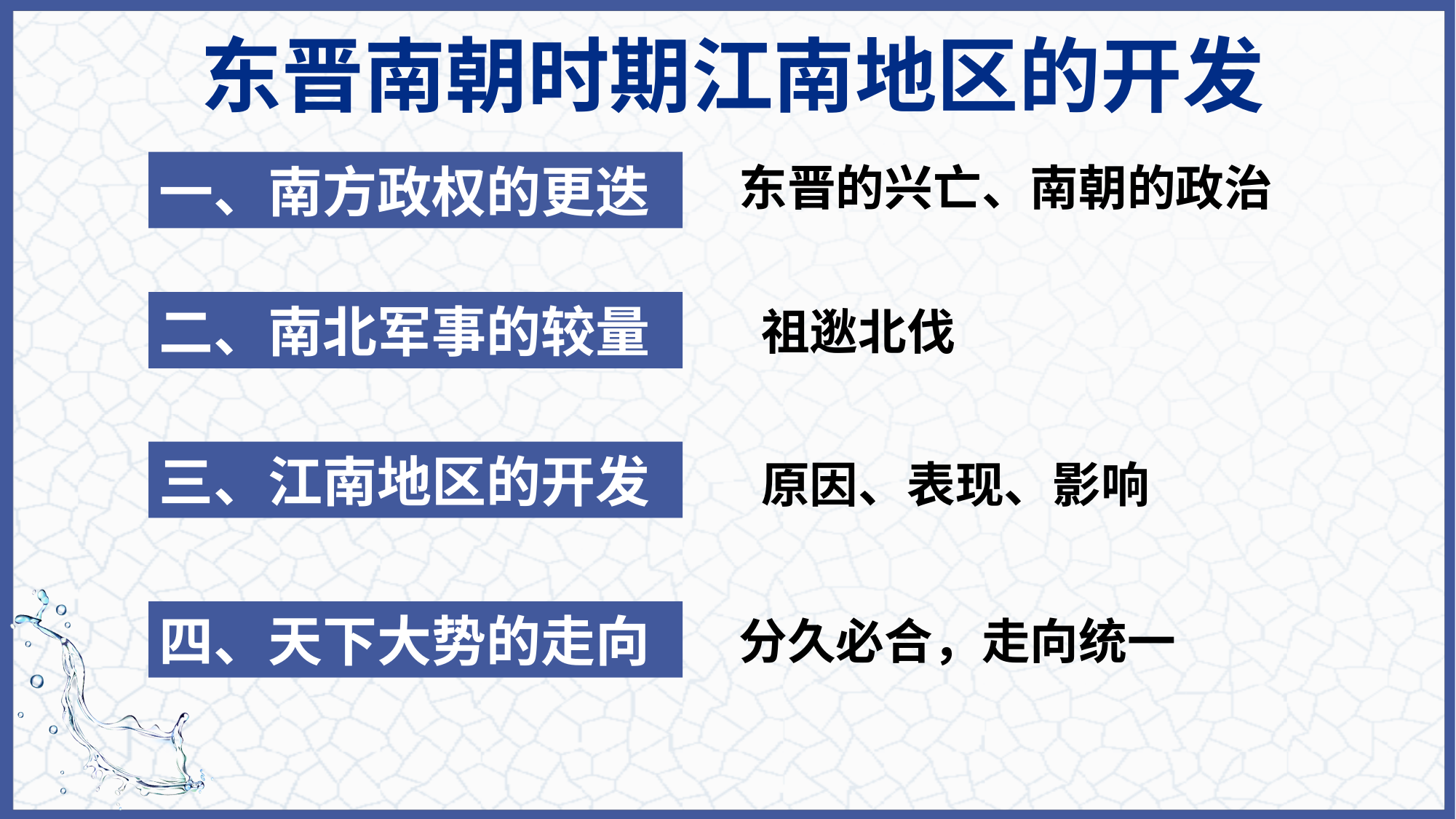

东晋南朝时期江南地区的开发
一、南方政权的更迭
东晋的兴亡、南朝的政治
二、南北军事的较量
祖逖北伐
三、江南地区的开发
原因、表现、影响
四、天下大势的走向
分久必合，走向统一